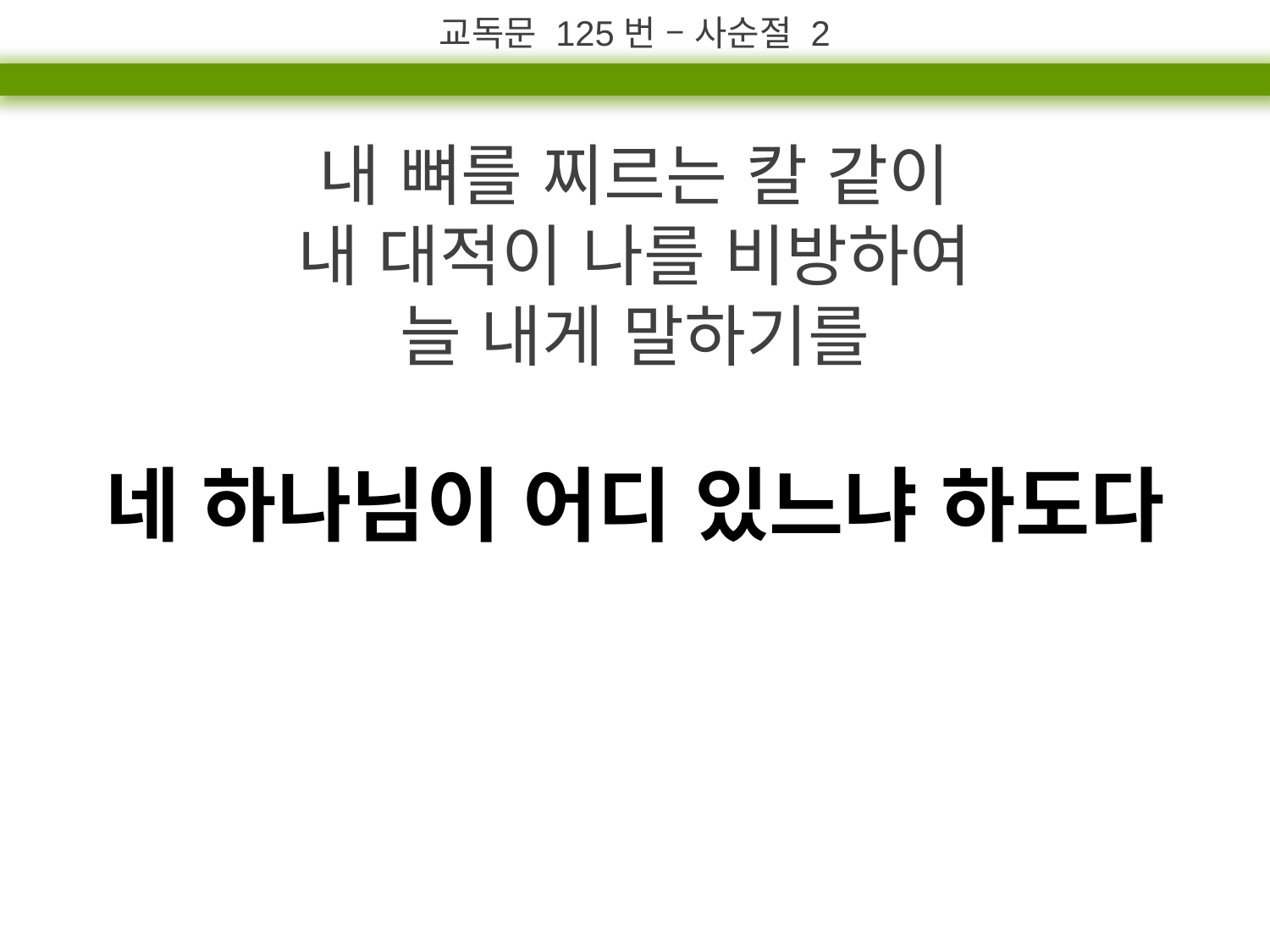

교독문 125번 – 사순절 2

내 뼈를 찌르는 칼 같이
내 대적이 나를 비방하여
늘 내게 말하기를
네 하나님이 어디 있느냐 하도다